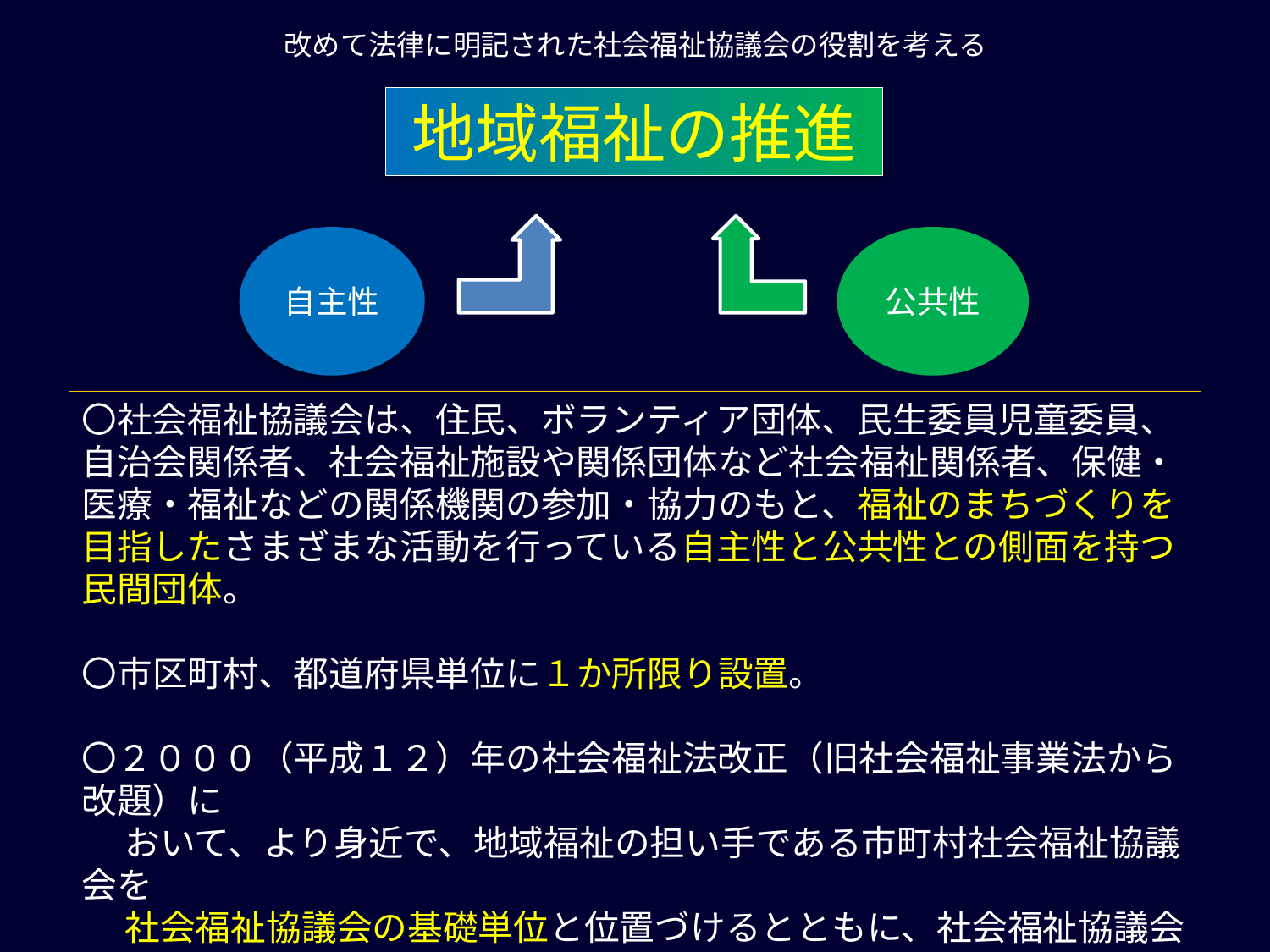

改めて法律に明記された社会福祉協議会の役割を考える
地域福祉の推進

自主性
公共性
〇社会福祉協議会は、住民、ボランティア団体、民生委員児童委員、自治会関係者、社会福祉施設や関係団体など社会福祉関係者、保健・医療・福祉などの関係機関の参加・協力のもと、福祉のまちづくりを目指したさまざまな活動を行っている自主性と公共性との側面を持つ民間団体。

〇市区町村、都道府県単位に１か所限り設置。

〇２０００（平成１２）年の社会福祉法改正（旧社会福祉事業法から改題）に
　 おいて、より身近で、地域福祉の担い手である市町村社会福祉協議会を
　 社会福祉協議会の基礎単位と位置づけるとともに、社会福祉協議会の
　 目的が「地域福祉の推進」にあることを法律上明記した。